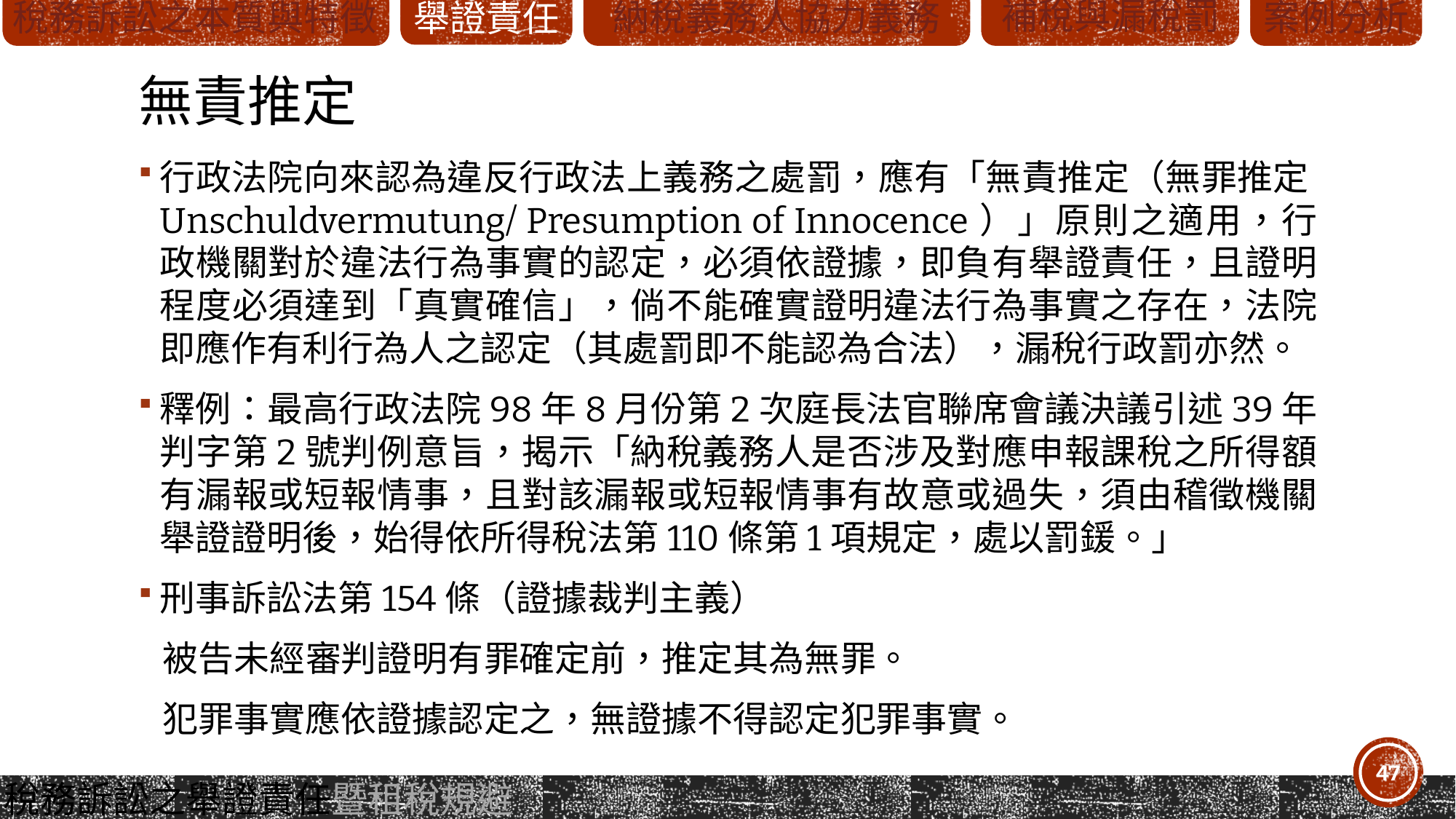

# 無責推定
行政法院向來認為違反行政法上義務之處罰，應有「無責推定（無罪推定Unschuldvermutung/ Presumption of Innocence）」原則之適用，行政機關對於違法行為事實的認定，必須依證據，即負有舉證責任，且證明程度必須達到「真實確信」，倘不能確實證明違法行為事實之存在，法院即應作有利行為人之認定（其處罰即不能認為合法），漏稅行政罰亦然。
釋例：最高行政法院98年8月份第2次庭長法官聯席會議決議引述39年判字第2號判例意旨，揭示「納稅義務人是否涉及對應申報課稅之所得額有漏報或短報情事，且對該漏報或短報情事有故意或過失，須由稽徵機關舉證證明後，始得依所得稅法第110條第1項規定，處以罰鍰。」
刑事訴訟法第154條（證據裁判主義）
  被告未經審判證明有罪確定前，推定其為無罪。
  犯罪事實應依證據認定之，無證據不得認定犯罪事實。

47